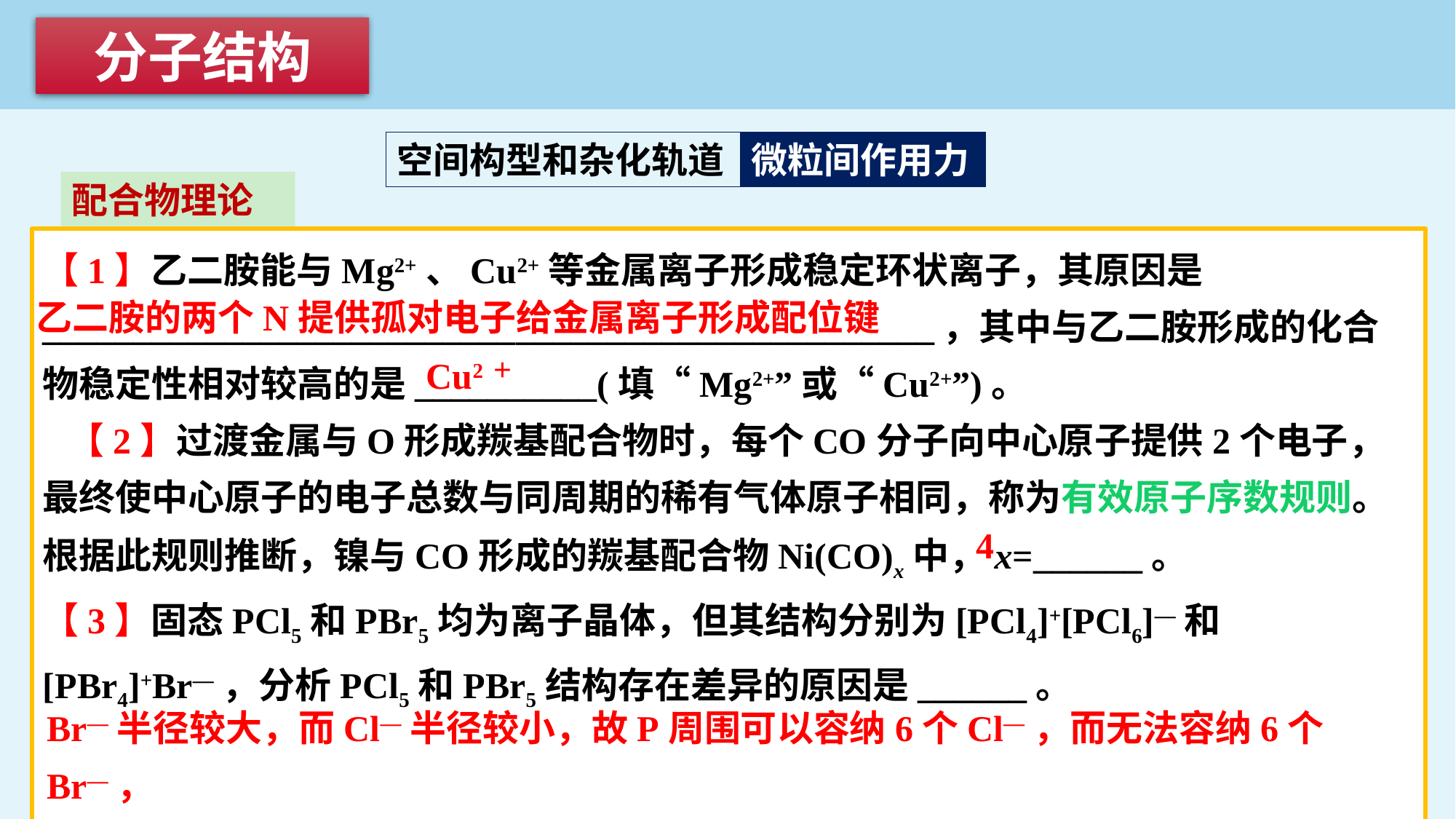

分子结构
空间构型和杂化轨道
微粒间作用力
微粒间作用力
配合物理论
【1】乙二胺能与Mg2+、Cu2+等金属离子形成稳定环状离子，其原因是_________________________________________________，其中与乙二胺形成的化合物稳定性相对较高的是__________(填“Mg2+”或“Cu2+”)。
  【2】过渡金属与O形成羰基配合物时，每个CO分子向中心原子提供2个电子，最终使中心原子的电子总数与同周期的稀有气体原子相同，称为有效原子序数规则。根据此规则推断，镍与CO形成的羰基配合物Ni(CO)x中，x=______。
【3】固态PCl5和PBr5均为离子晶体，但其结构分别为[PCl4]+[PCl6]―和[PBr4]+Br―，分析PCl5和PBr5结构存在差异的原因是______。

乙二胺的两个N提供孤对电子给金属离子形成配位键
Cu2＋
4
Br―半径较大，而Cl―半径较小，故P周围可以容纳6个Cl―，而无法容纳6个Br―，
无法形成[PBr6]―